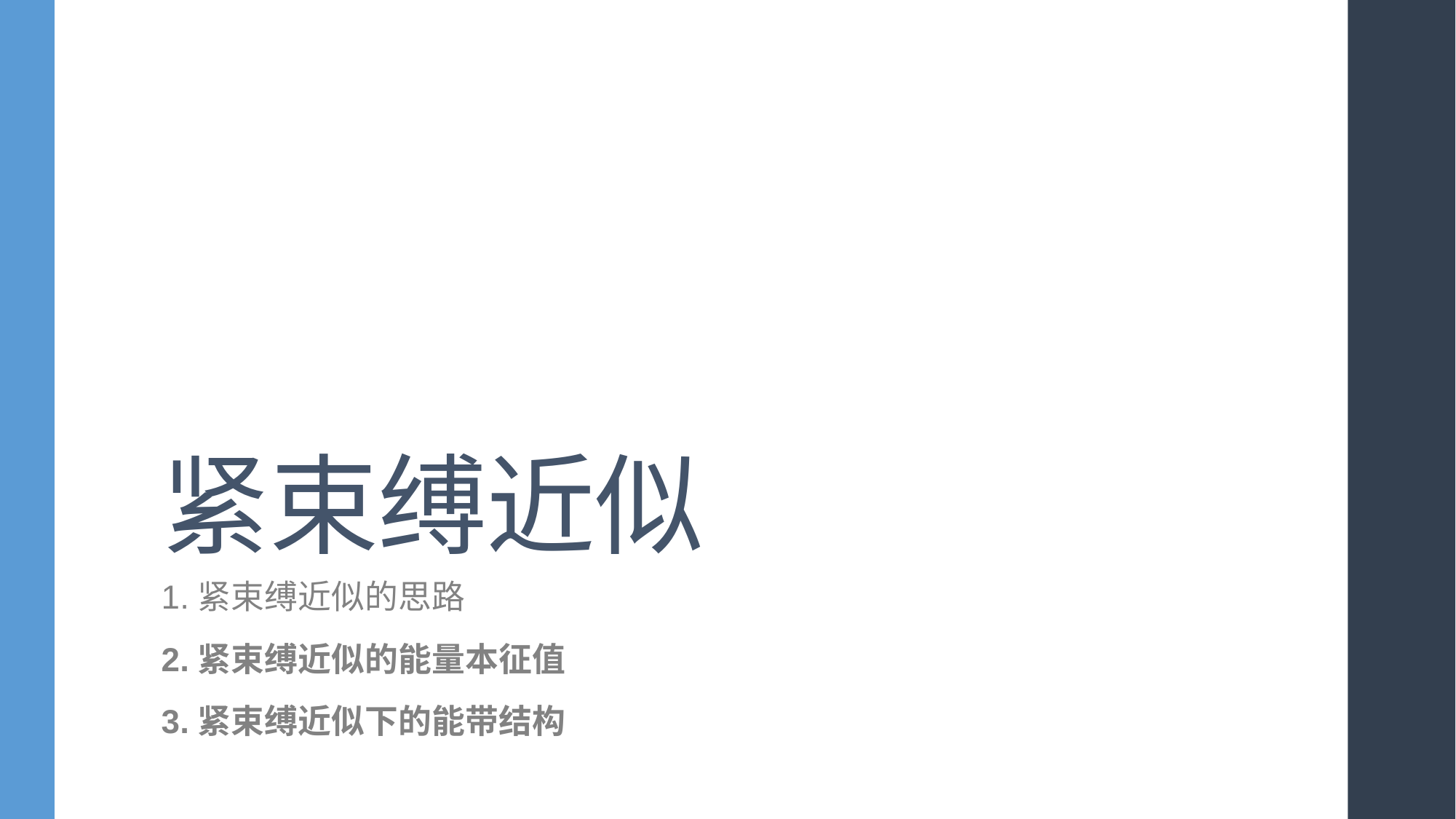

# 紧束缚近似
1.紧束缚近似的思路
2.紧束缚近似的能量本征值
3.紧束缚近似下的能带结构
12